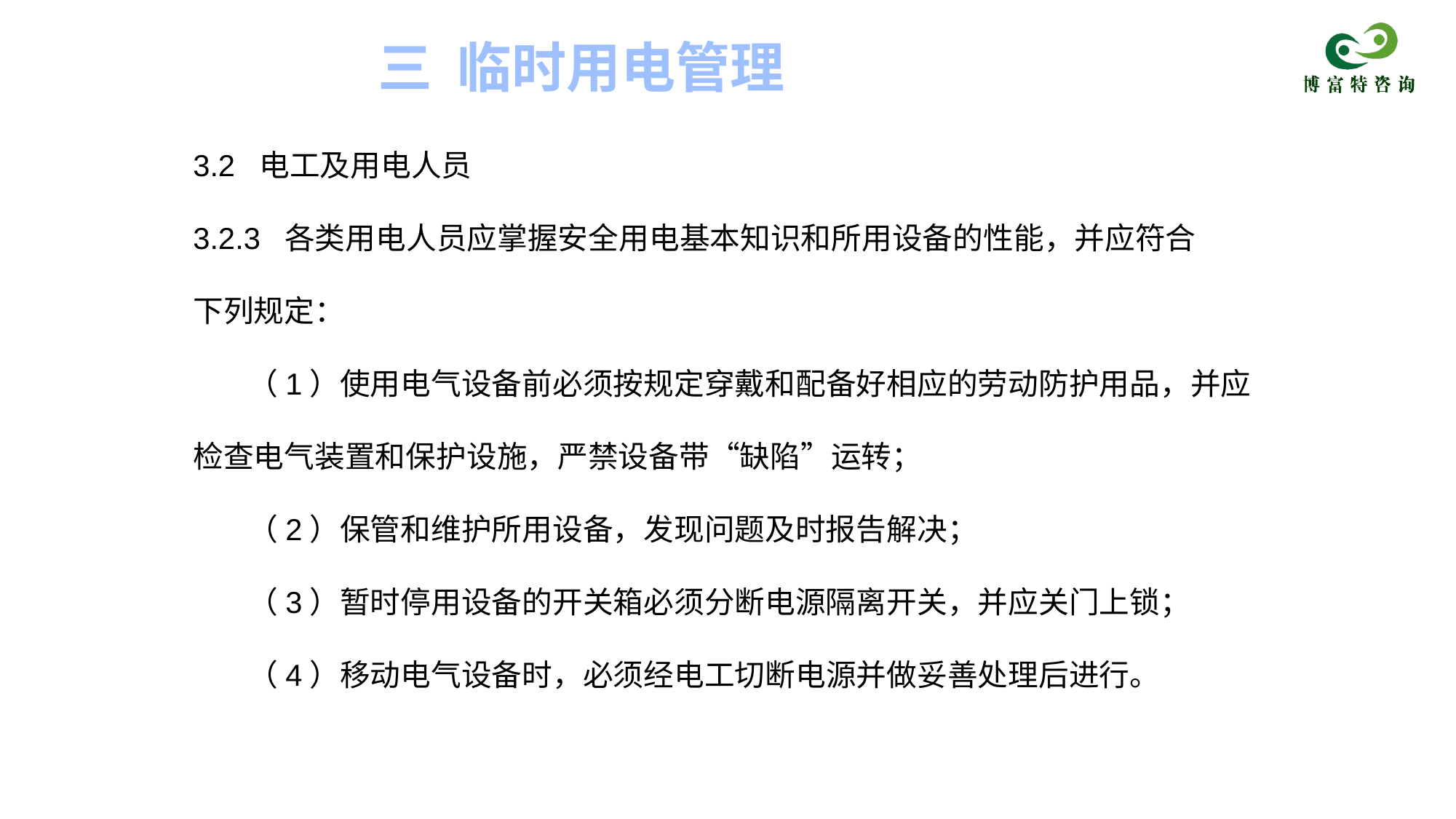

三  临时用电管理
3.2  电工及用电人员
3.2.3  各类用电人员应掌握安全用电基本知识和所用设备的性能，并应符合
下列规定：
（1）使用电气设备前必须按规定穿戴和配备好相应的劳动防护用品，并应检查电气装置和保护设施，严禁设备带“缺陷”运转；
（2）保管和维护所用设备，发现问题及时报告解决；
（3）暂时停用设备的开关箱必须分断电源隔离开关，并应关门上锁；
（4）移动电气设备时，必须经电工切断电源并做妥善处理后进行。